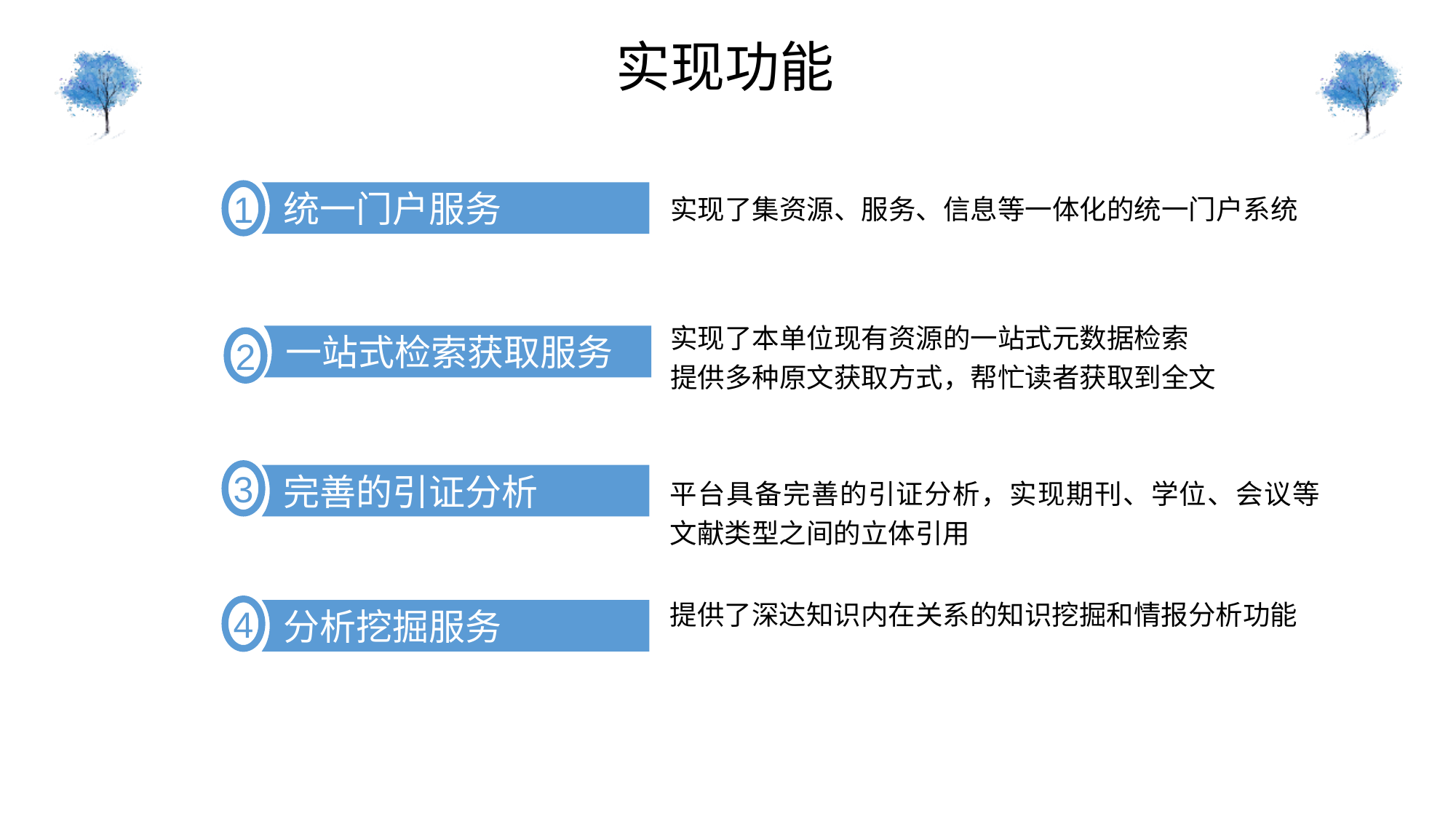

实现功能
统一门户服务
1
实现了集资源、服务、信息等一体化的统一门户系统
实现了本单位现有资源的一站式元数据检索
提供多种原文获取方式，帮忙读者获取到全文
一站式检索获取服务
2
3
完善的引证分析
平台具备完善的引证分析，实现期刊、学位、会议等文献类型之间的立体引用

提供了深达知识内在关系的知识挖掘和情报分析功能
4
分析挖掘服务